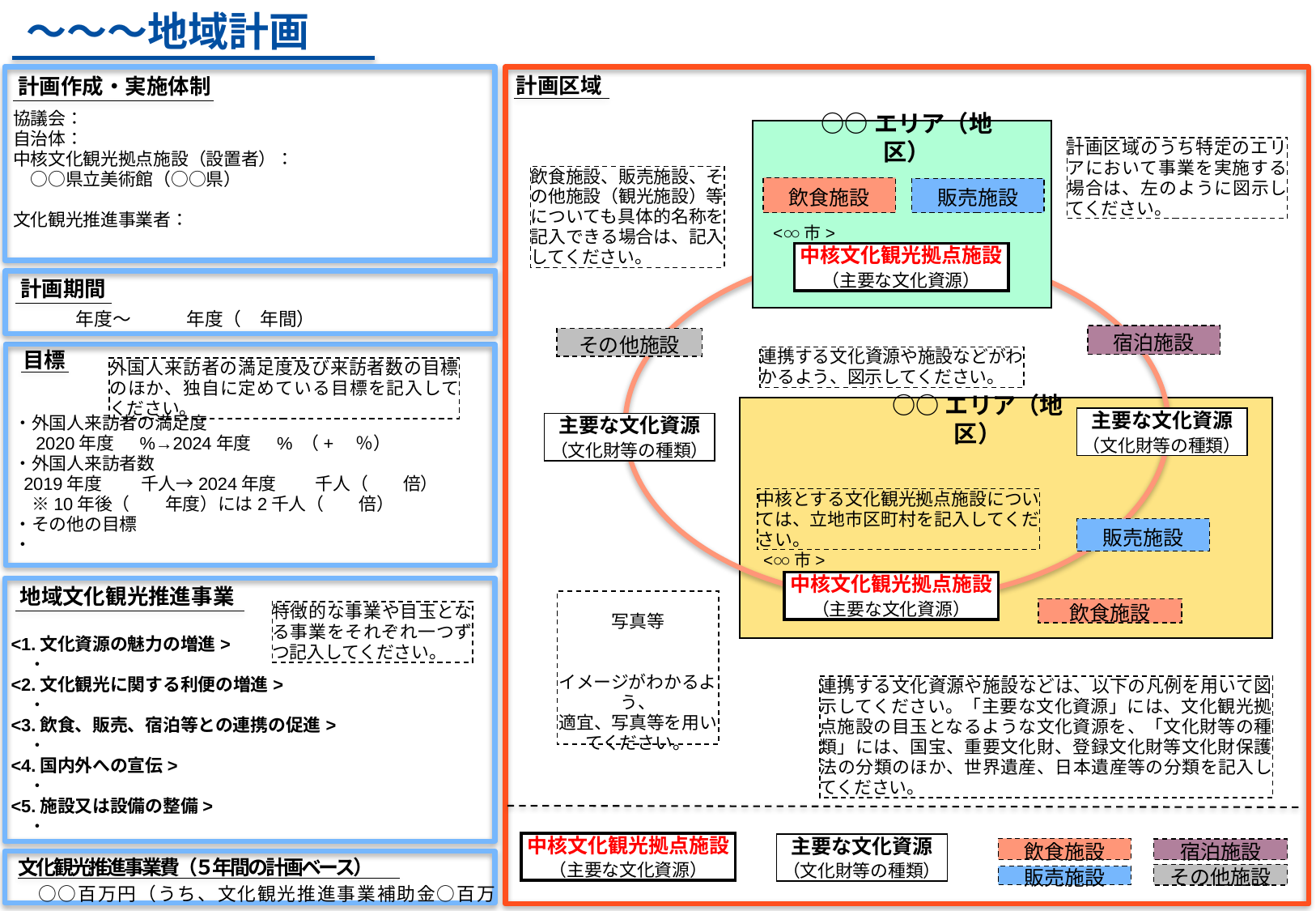

～～～地域計画

計画区域
計画作成・実施体制
協議会：
自治体：
中核文化観光拠点施設（設置者）：
　○○県立美術館（○○県）

文化観光推進事業者：

背景
○○エリア（地区）

計画区域のうち特定のエリアにおいて事業を実施する場合は、左のように図示してください。
飲食施設、販売施設、その他施設（観光施設）等についても具体的名称を記入できる場合は、記入してください。
飲食施設
販売施設
<○○市>
中核文化観光拠点施設
（主要な文化資源）

計画期間
　　　年度～　　　年度（　年間）
宿泊施設
その他施設

目標
連携する文化資源や施設などがわかるよう、図示してください。
外国人来訪者の満足度及び来訪者数の目標のほか、独自に定めている目標を記入してください。
○○エリア（地区）

主要な文化資源
（文化財等の種類）
・外国人来訪者の満足度
　2020年度 　%→2024年度 　% （+　％）
・外国人来訪者数
  2019年度 　　千人→2024年度 　　千人（　　倍）
　※10年後（　　年度）には2千人（　　倍）
・その他の目標
・
主要な文化資源
（文化財等の種類）
中核とする文化観光拠点施設については、立地市区町村を記入してください。
販売施設
<○○市>
中核文化観光拠点施設
（主要な文化資源）

地域文化観光推進事業
<1.文化資源の魅力の増進>
　・
<2.文化観光に関する利便の増進>
　・
<3.飲食、販売、宿泊等との連携の促進>
　・
<4.国内外への宣伝>
　・
<5.施設又は設備の整備>
　・

写真等

イメージがわかるよう、
適宜、写真等を用いてください。
飲食施設
特徴的な事業や目玉となる事業をそれぞれ一つずつ記入してください。
連携する文化資源や施設などは、以下の凡例を用いて図示してください。「主要な文化資源」には、文化観光拠点施設の目玉となるような文化資源を、「文化財等の種類」には、国宝、重要文化財、登録文化財等文化財保護法の分類のほか、世界遺産、日本遺産等の分類を記入してください。
中核文化観光拠点施設
（主要な文化資源）
主要な文化資源
（文化財等の種類）
飲食施設
宿泊施設

文化観光推進事業費（５年間の計画ベース）
　○○百万円（うち、文化観光推進事業補助金○百万円）
その他施設
販売施設